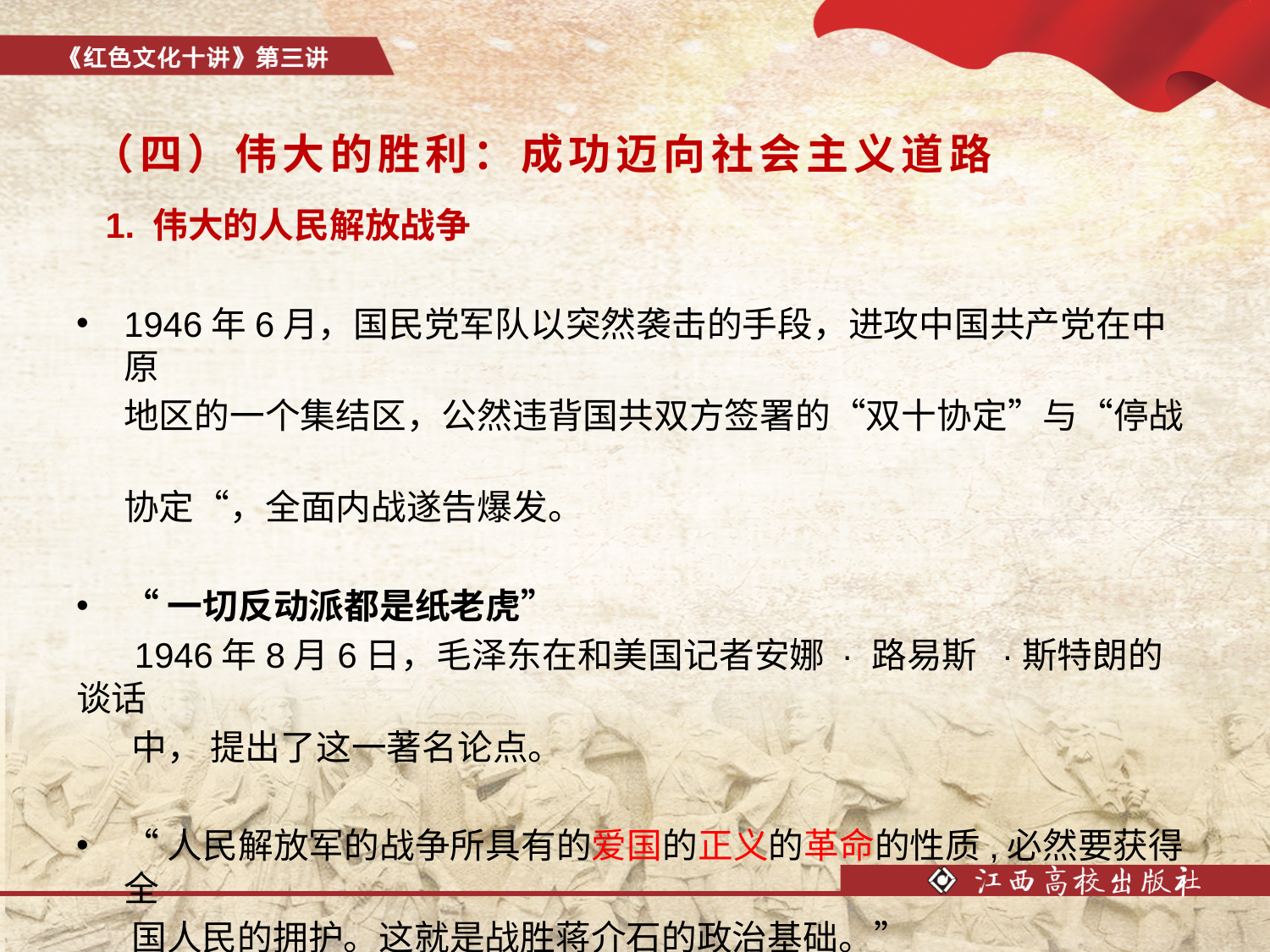

# （四）伟大的胜利：成功迈向社会主义道路
   1. 伟大的人民解放战争

1946年6月，国民党军队以突然袭击的手段，进攻中国共产党在中原
     地区的一个集结区，公然违背国共双方签署的“双十协定”与“停战
     协定“，全面内战遂告爆发。

“一切反动派都是纸老虎”
      1946年8月6日，毛泽东在和美国记者安娜 · 路易斯  ·斯特朗的谈话
      中， 提出了这一著名论点。

“人民解放军的战争所具有的爱国的正义的革命的性质,必然要获得全
      国人民的拥护。这就是战胜蒋介石的政治基础。”